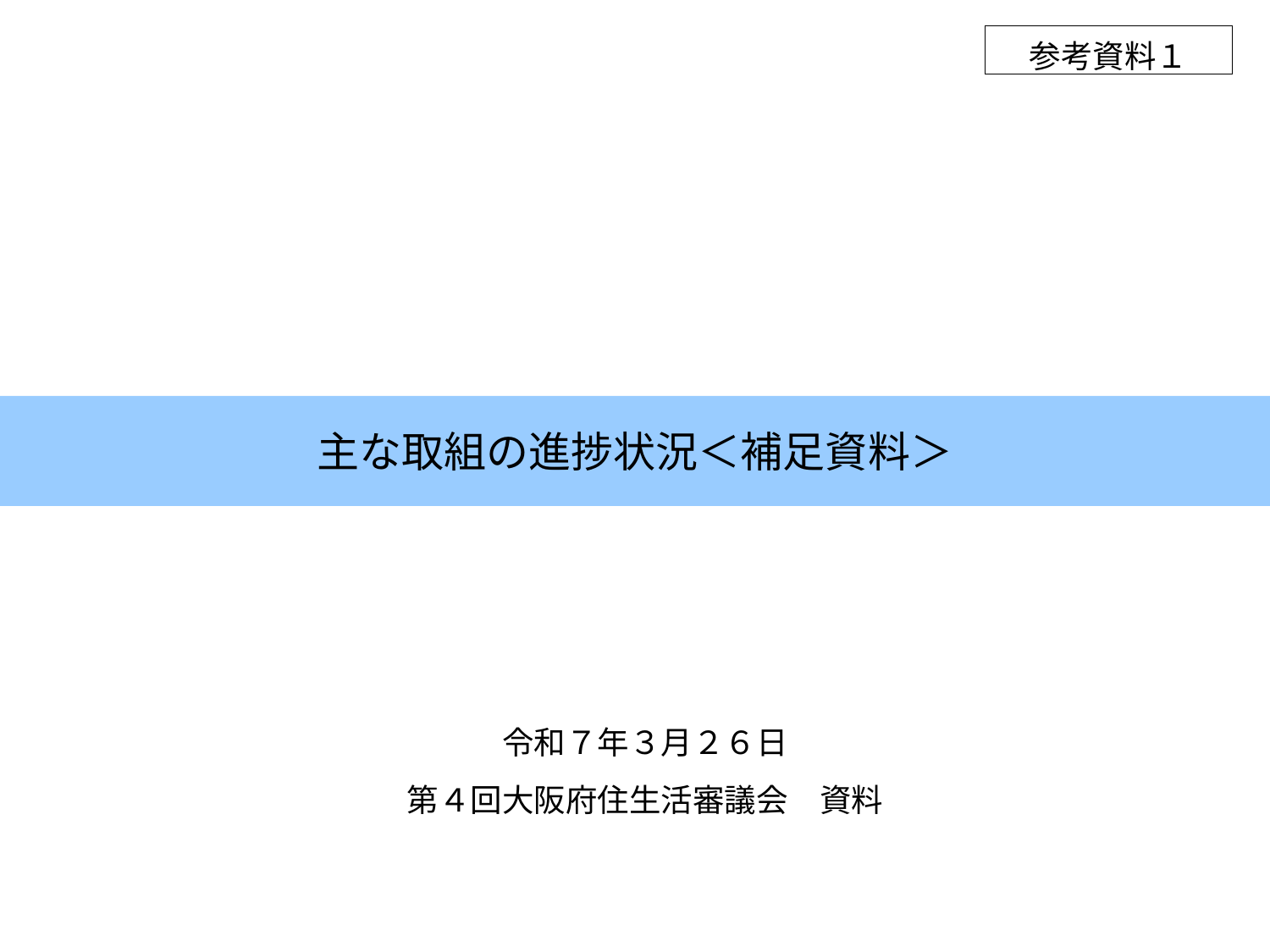

参考資料１
主な取組の進捗状況＜補足資料＞
令和７年３月２６日
第４回大阪府住生活審議会　資料